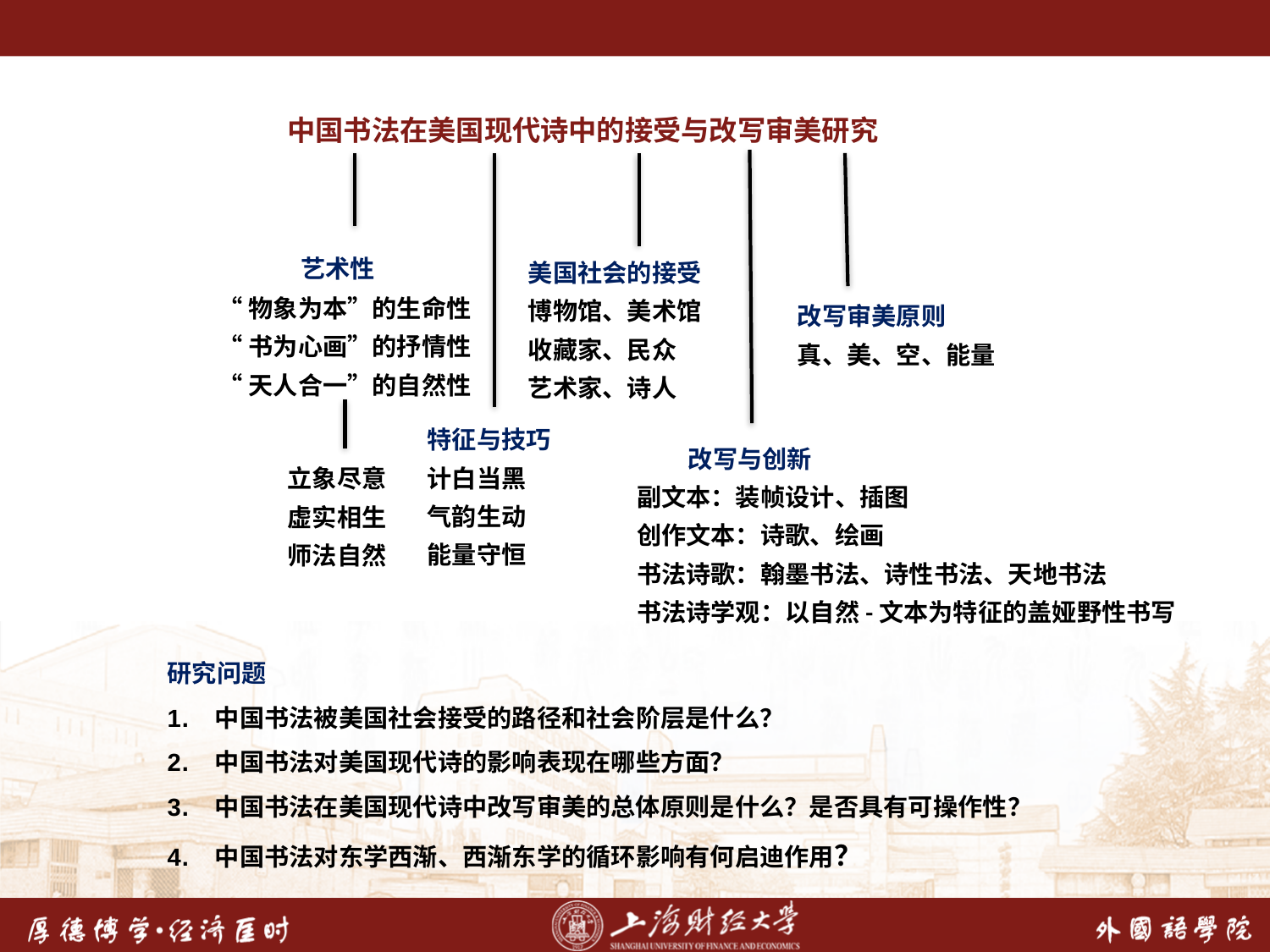

中国书法在美国现代诗中的接受与改写审美研究
            艺术性
“物象为本”的生命性
“书为心画”的抒情性
“天人合一”的自然性
美国社会的接受
博物馆、美术馆
收藏家、民众
艺术家、诗人
改写审美原则
真、美、空、能量
特征与技巧
计白当黑
气韵生动
能量守恒
        改写与创新
副文本：装帧设计、插图
创作文本：诗歌、绘画
书法诗歌：翰墨书法、诗性书法、天地书法
书法诗学观：以自然-文本为特征的盖娅野性书写
立象尽意
虚实相生
师法自然
研究问题
中国书法被美国社会接受的路径和社会阶层是什么？
中国书法对美国现代诗的影响表现在哪些方面？
中国书法在美国现代诗中改写审美的总体原则是什么？是否具有可操作性？
中国书法对东学西渐、西渐东学的循环影响有何启迪作用？